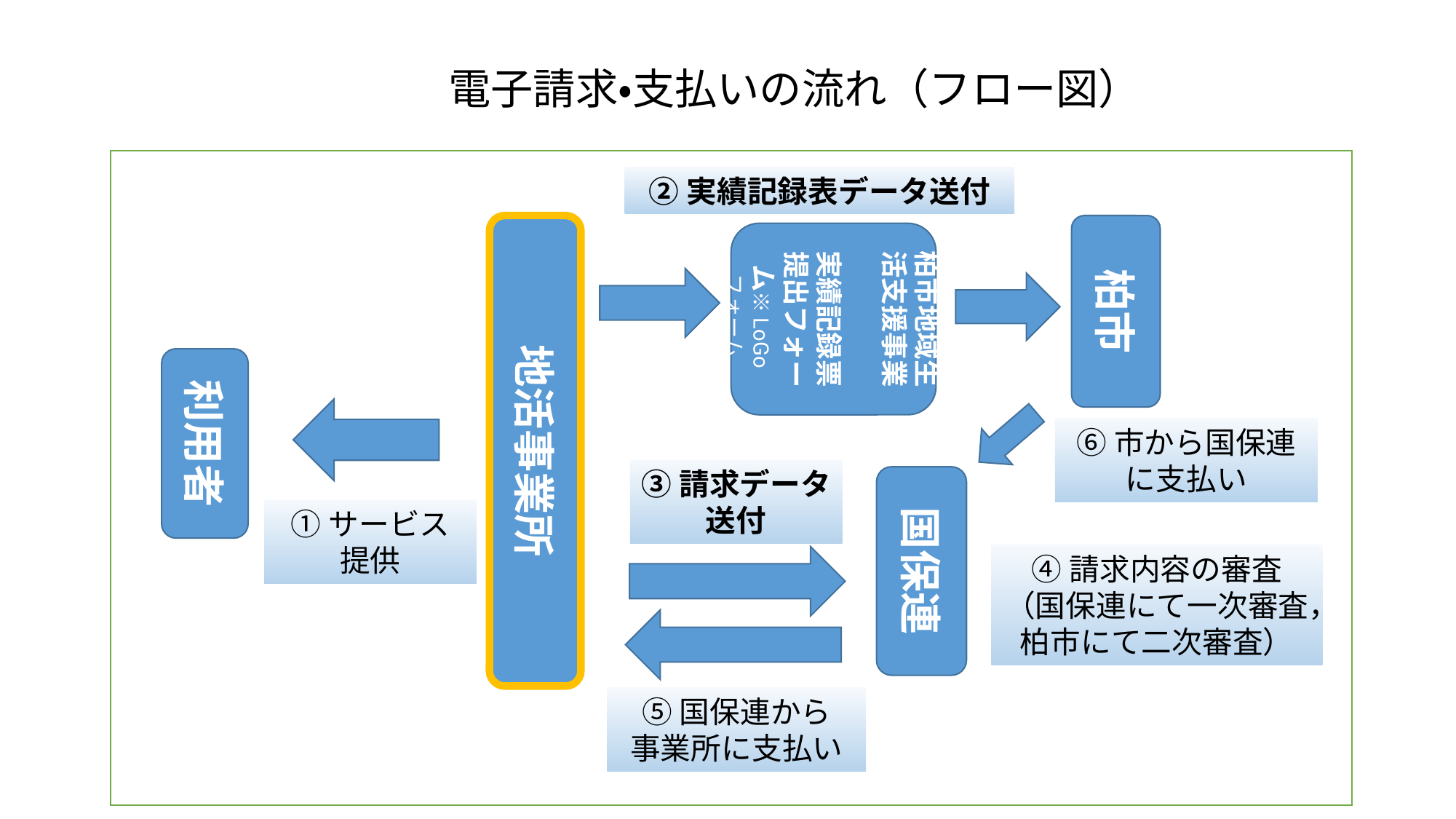

電子請求・支払いの流れ（フロー図）

②実績記録表データ送付
地活事業所
柏市
柏市地域生活支援事業
実績記録票提出フォーム※LoGoフォーム

利用者

⑥市から国保連に支払い
③請求データ
送付
国保連
①サービス
提供
④請求内容の審査
（国保連にて一次審査，柏市にて二次審査）

⑤国保連から
事業所に支払い